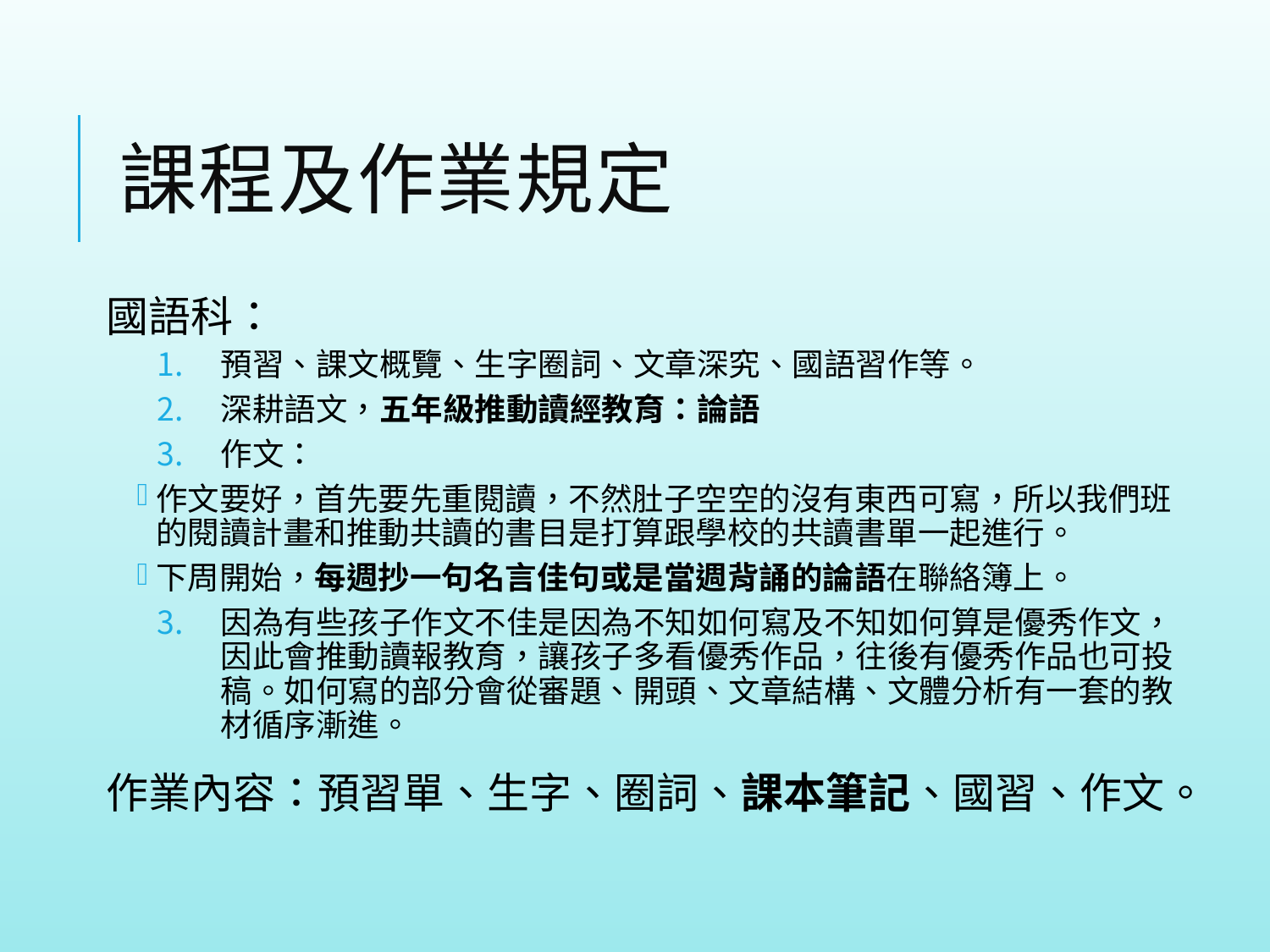

# 課程及作業規定
國語科：
預習、課文概覽、生字圈詞、文章深究、國語習作等。
深耕語文，五年級推動讀經教育：論語
作文：
作文要好，首先要先重閱讀，不然肚子空空的沒有東西可寫，所以我們班的閱讀計畫和推動共讀的書目是打算跟學校的共讀書單一起進行。
下周開始，每週抄一句名言佳句或是當週背誦的論語在聯絡簿上。
因為有些孩子作文不佳是因為不知如何寫及不知如何算是優秀作文，因此會推動讀報教育，讓孩子多看優秀作品，往後有優秀作品也可投稿。如何寫的部分會從審題、開頭、文章結構、文體分析有一套的教材循序漸進。
作業內容：預習單、生字、圈詞、課本筆記、國習、作文。